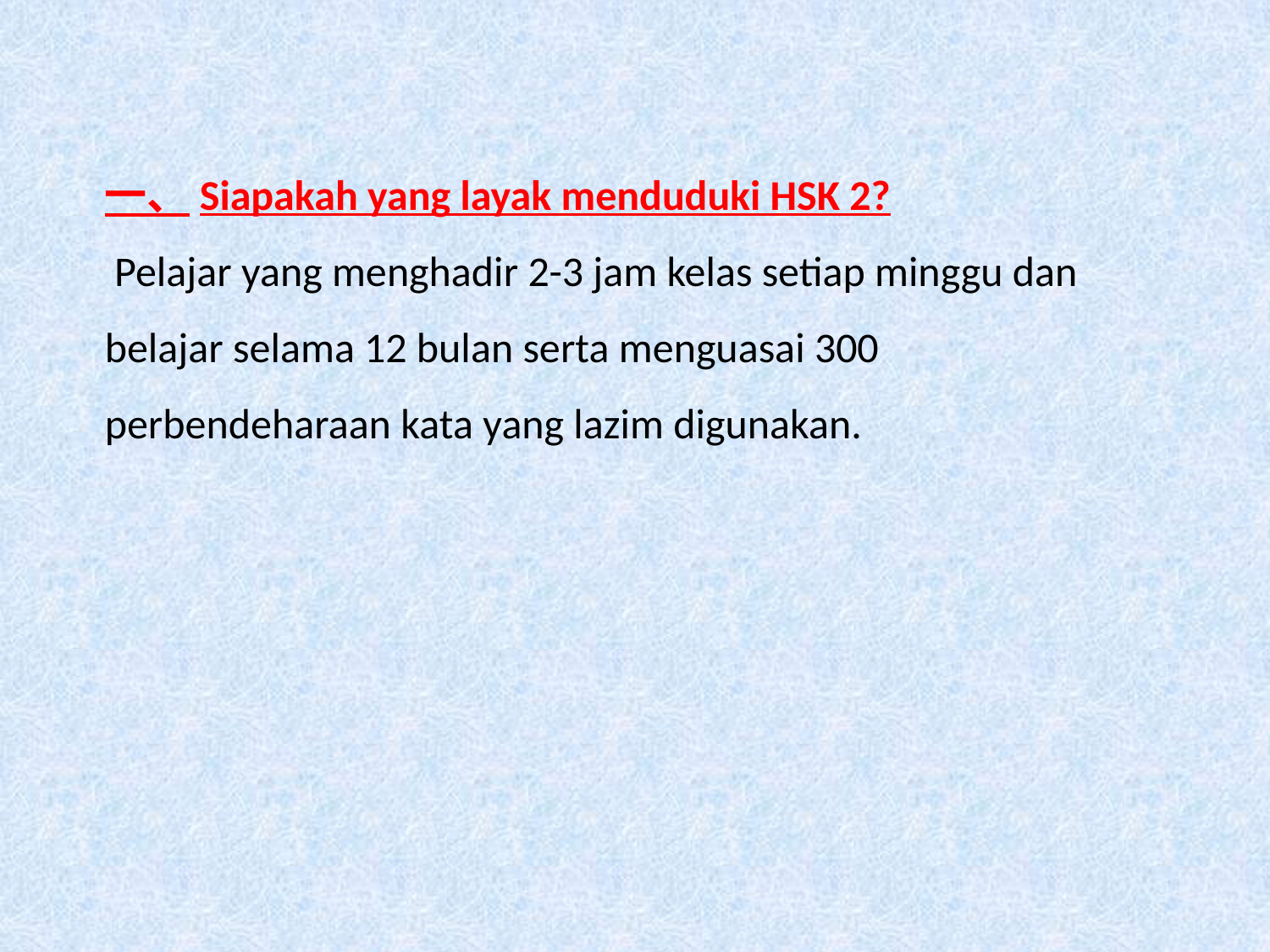

一、Siapakah yang layak menduduki HSK 2?
 Pelajar yang menghadir 2-3 jam kelas setiap minggu dan belajar selama 12 bulan serta menguasai 300 perbendeharaan kata yang lazim digunakan.